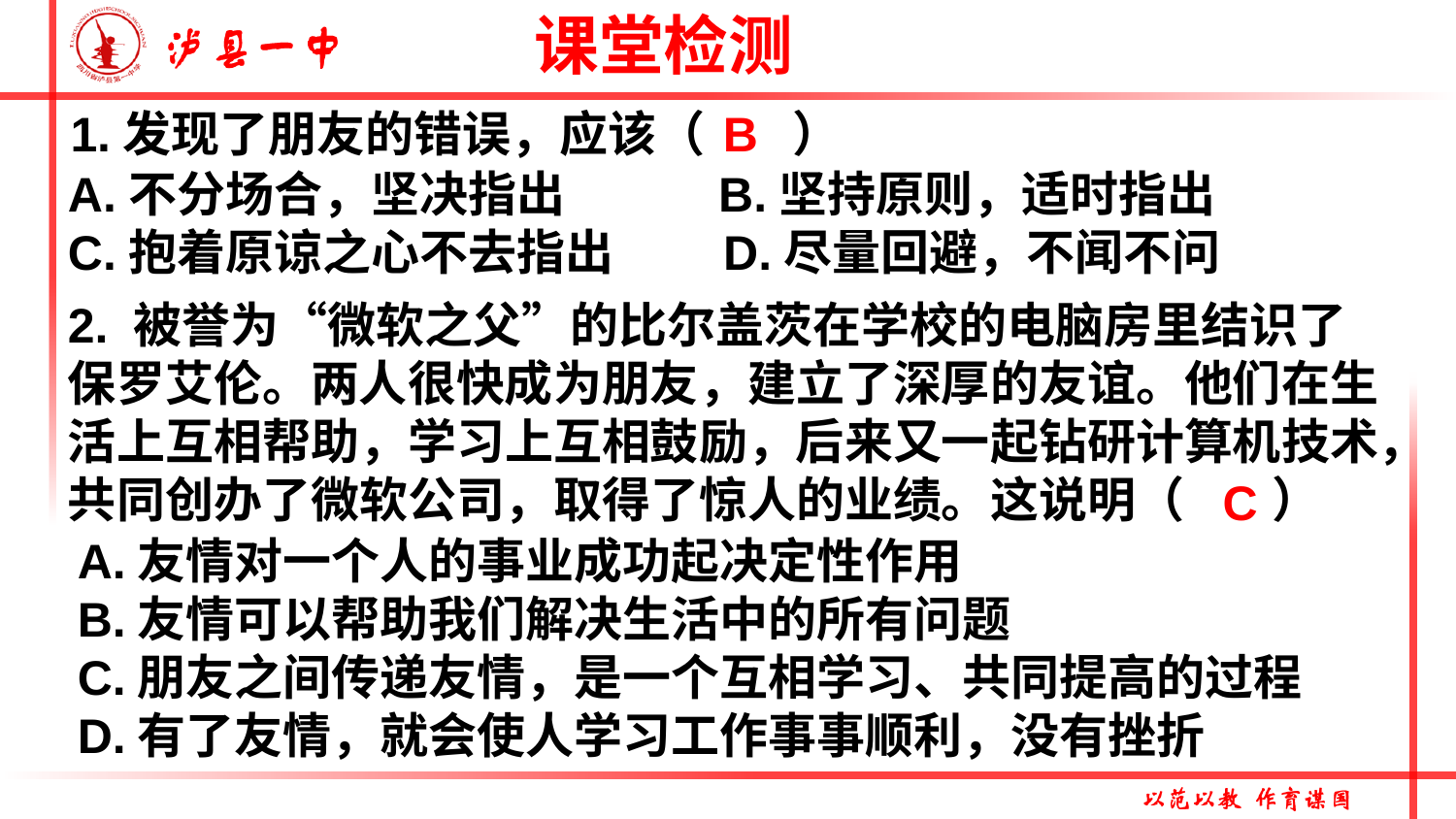

课堂检测
B
1.发现了朋友的错误，应该（        ）
A.不分场合，坚决指出             B.坚持原则，适时指出
C.抱着原谅之心不去指出         D.尽量回避，不闻不问
2. 被誉为“微软之父”的比尔盖茨在学校的电脑房里结识了保罗艾伦。两人很快成为朋友，建立了深厚的友谊。他们在生活上互相帮助，学习上互相鼓励，后来又一起钻研计算机技术，共同创办了微软公司，取得了惊人的业绩。这说明（        ）
C
A.友情对一个人的事业成功起决定性作用
B.友情可以帮助我们解决生活中的所有问题
C.朋友之间传递友情，是一个互相学习、共同提高的过程
D.有了友情，就会使人学习工作事事顺利，没有挫折